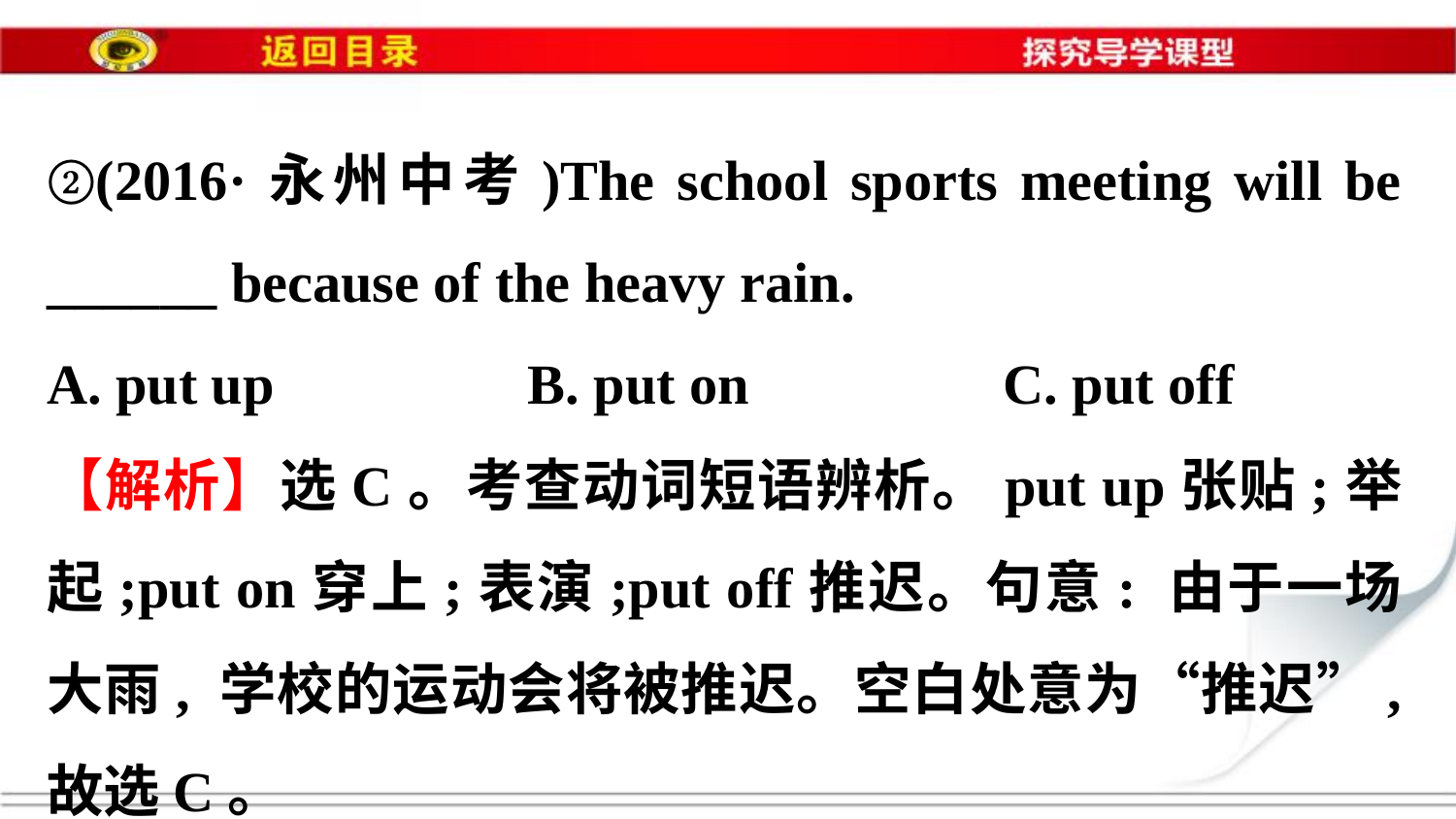

②(2016·永州中考)The school sports meeting will be ______ because of the heavy rain.
A. put up　　　　B. put on　　　　C. put off
【解析】选C。考查动词短语辨析。put up张贴;举起;put on穿上;表演;put off推迟。句意: 由于一场大雨, 学校的运动会将被推迟。空白处意为“推迟”, 故选C。